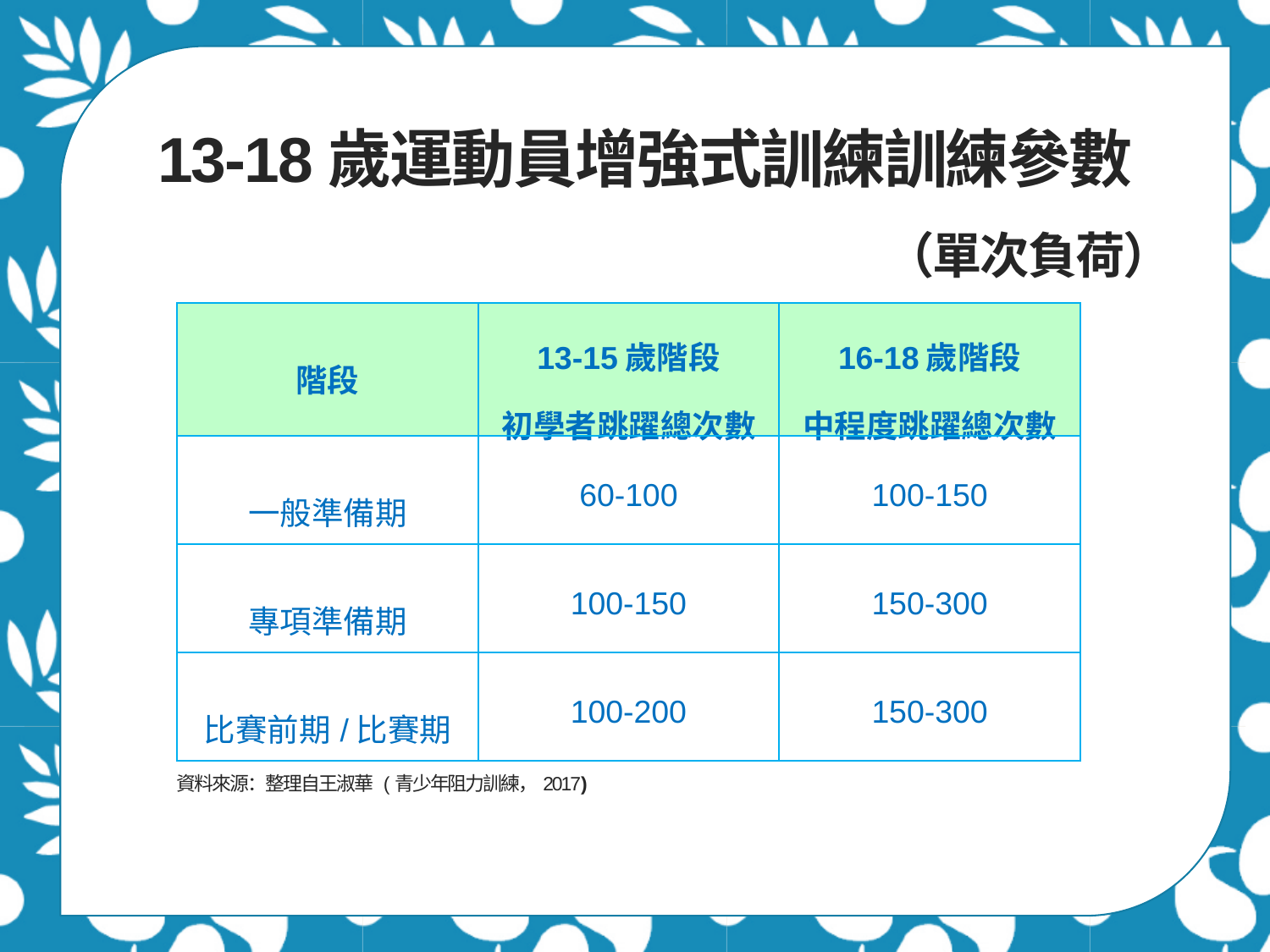

13-18歲運動員增強式訓練訓練參數
（單次負荷）

| 階段 | 13-15歲階段 初學者跳躍總次數 | 16-18歲階段 中程度跳躍總次數 |
| --- | --- | --- |
| 一般準備期 | 60-100 | 100-150 |
| 專項準備期 | 100-150 | 150-300 |
| 比賽前期/比賽期 | 100-200 | 150-300 |
資料來源：整理自王淑華  (青少年阻力訓練，2017)